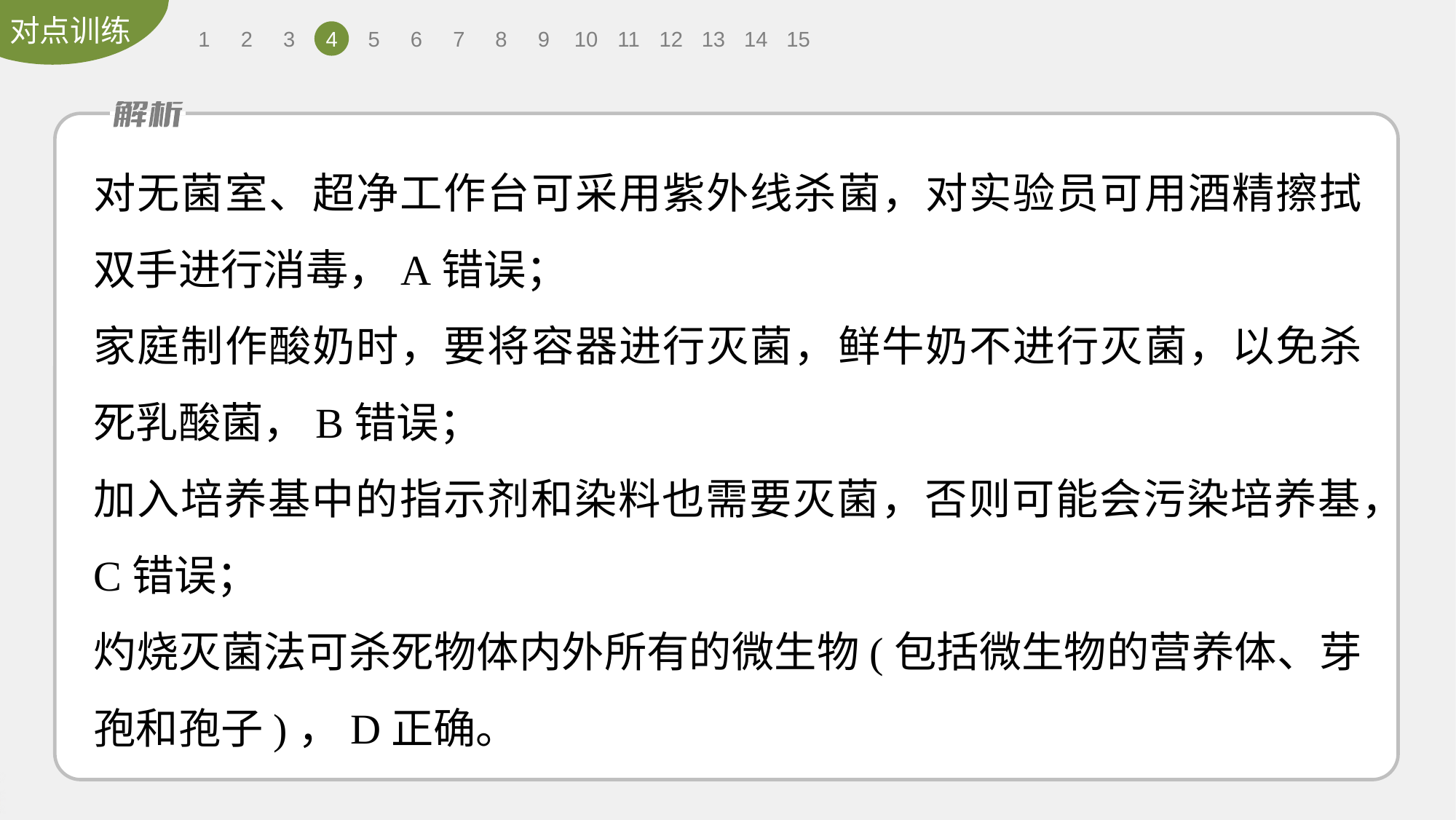

1
2
3
4
5
6
7
8
9
10
11
12
13
14
15

对无菌室、超净工作台可采用紫外线杀菌，对实验员可用酒精擦拭双手进行消毒，A错误；
家庭制作酸奶时，要将容器进行灭菌，鲜牛奶不进行灭菌，以免杀死乳酸菌，B错误；
加入培养基中的指示剂和染料也需要灭菌，否则可能会污染培养基，C错误；
灼烧灭菌法可杀死物体内外所有的微生物(包括微生物的营养体、芽孢和孢子)，D正确。